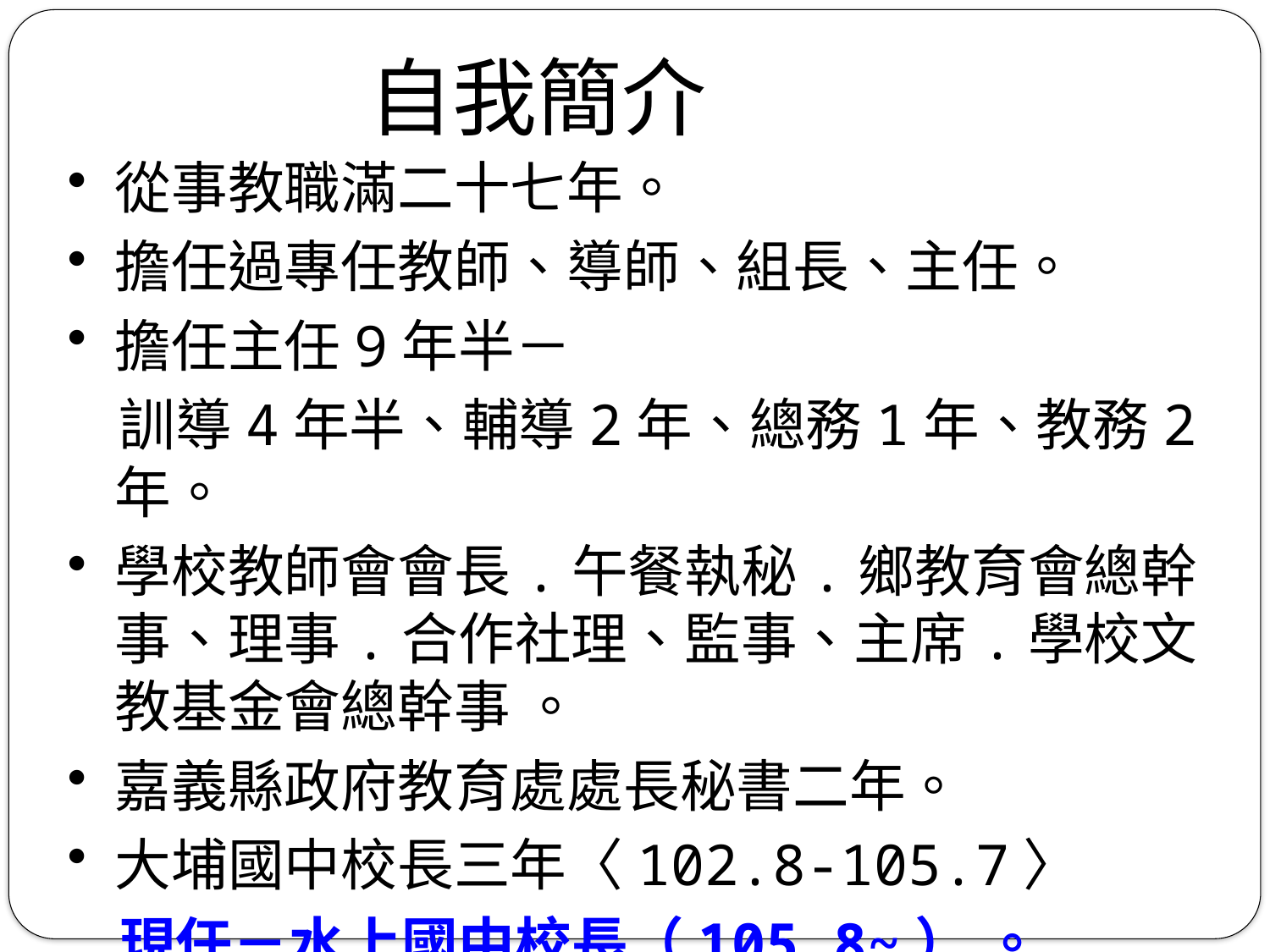

自我簡介
從事教職滿二十七年。
擔任過專任教師、導師、組長、主任。
擔任主任9年半－
   訓導4年半、輔導2年、總務1年、教務2年。
學校教師會會長.午餐執秘.鄉教育會總幹事、理事.合作社理、監事、主席.學校文教基金會總幹事 。
嘉義縣政府教育處處長秘書二年。
大埔國中校長三年〈102.8-105.7〉
   現任－水上國中校長（105.8~） 。